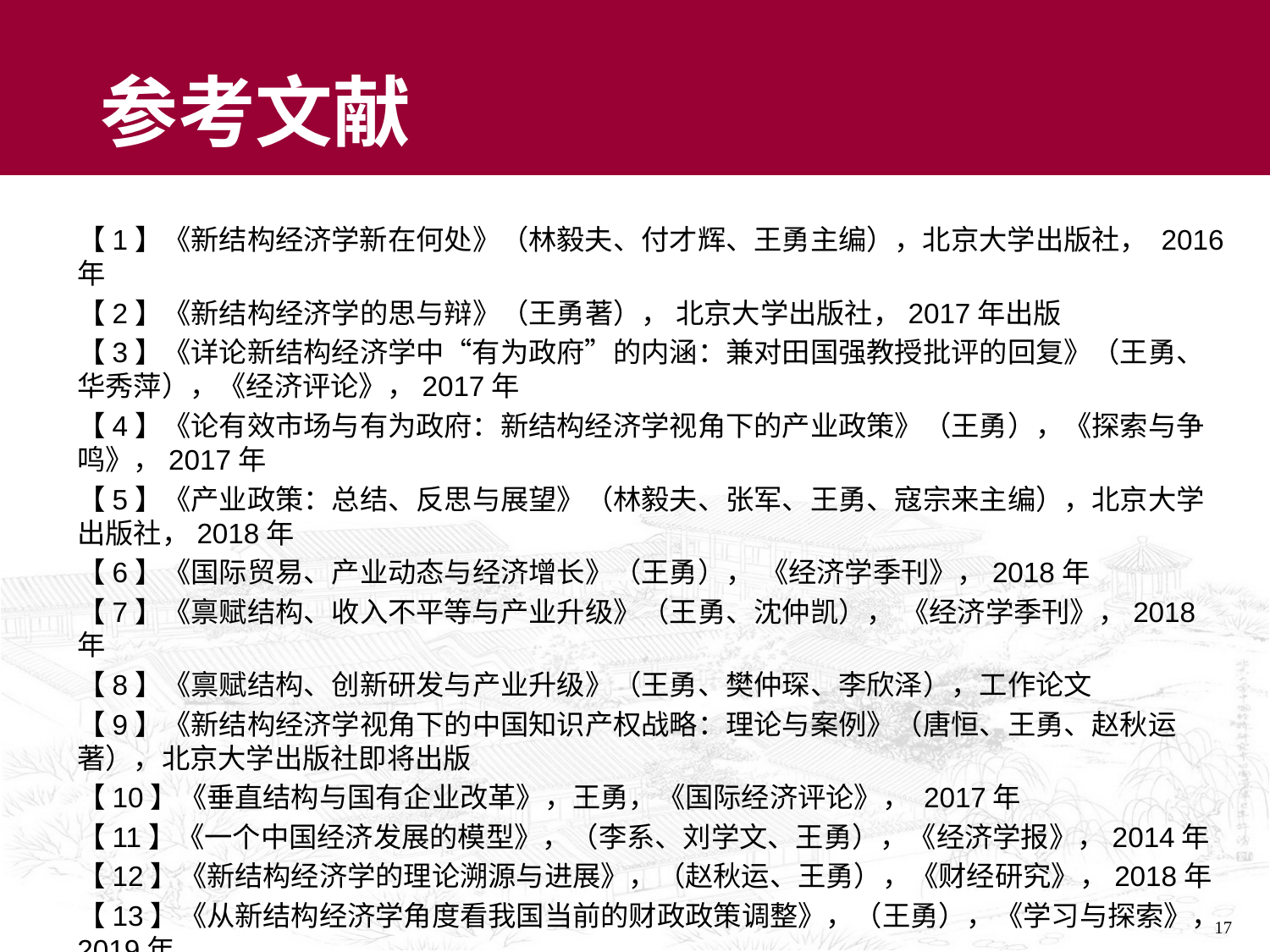

# 参考文献
【1】《新结构经济学新在何处》（林毅夫、付才辉、王勇主编），北京大学出版社， 2016年
【2】《新结构经济学的思与辩》（王勇著）， 北京大学出版社，2017年出版
【3】《详论新结构经济学中“有为政府”的内涵：兼对田国强教授批评的回复》（王勇、华秀萍），《经济评论》，2017年
【4】《论有效市场与有为政府：新结构经济学视角下的产业政策》（王勇），《探索与争鸣》，2017年
【5】《产业政策：总结、反思与展望》（林毅夫、张军、王勇、寇宗来主编），北京大学出版社，2018年
【6】《国际贸易、产业动态与经济增长》（王勇）， 《经济学季刊》，2018年
【7】《禀赋结构、收入不平等与产业升级》（王勇、沈仲凯）， 《经济学季刊》，2018年
【8】《禀赋结构、创新研发与产业升级》（王勇、樊仲琛、李欣泽），工作论文
【9】《新结构经济学视角下的中国知识产权战略：理论与案例》（唐恒、王勇、赵秋运著），北京大学出版社即将出版
【10】《垂直结构与国有企业改革》，王勇，《国际经济评论》， 2017年
【11】《一个中国经济发展的模型》，（李系、刘学文、王勇），《经济学报》，2014年
【12】《新结构经济学的理论溯源与进展》，（赵秋运、王勇），《财经研究》，2018年
【13】《从新结构经济学角度看我国当前的财政政策调整》，（王勇），《学习与探索》，2019年

17